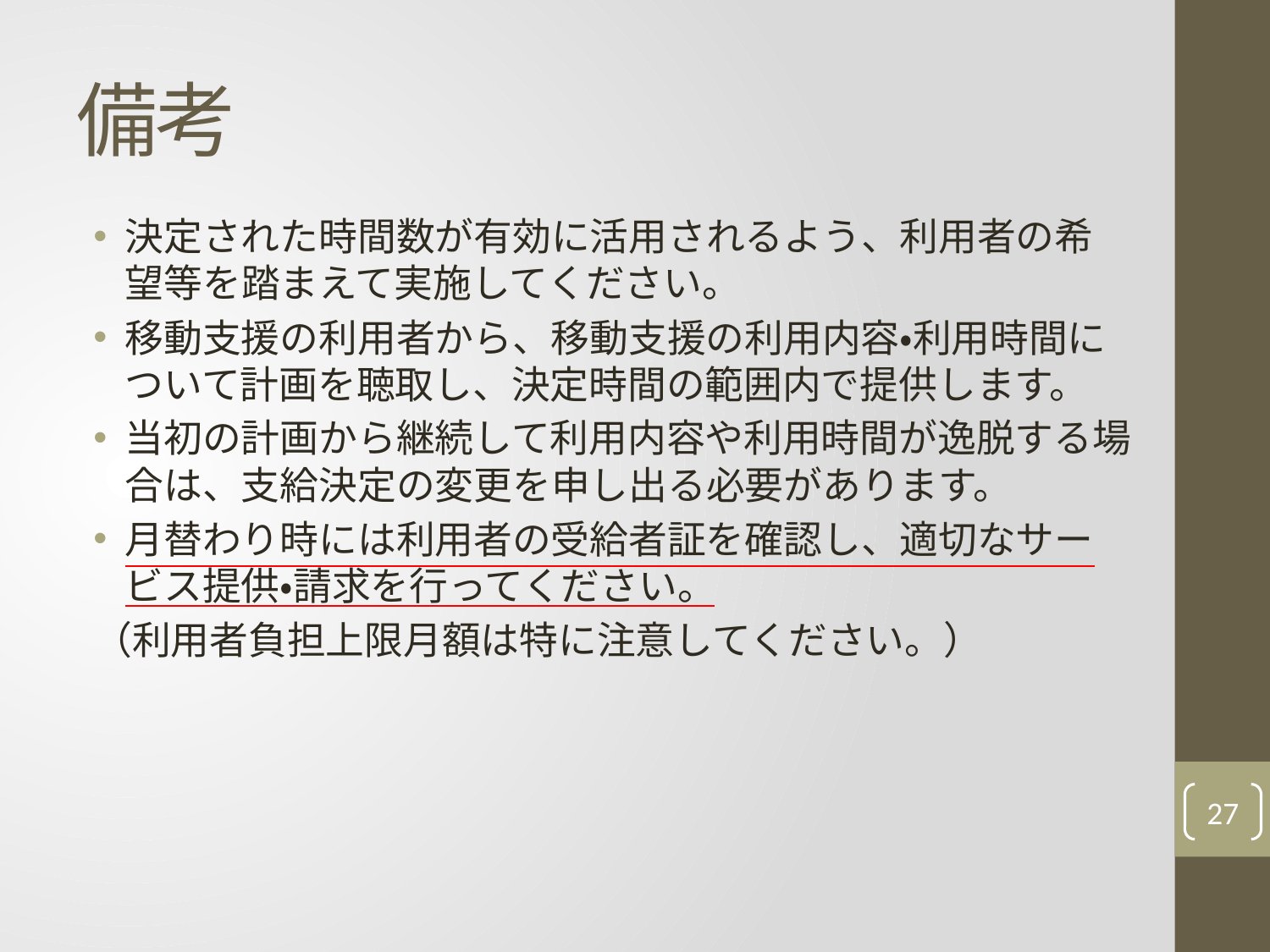

# 備考
決定された時間数が有効に活用されるよう、利用者の希望等を踏まえて実施してください。
移動支援の利用者から、移動支援の利用内容・利用時間について計画を聴取し、決定時間の範囲内で提供します。
当初の計画から継続して利用内容や利用時間が逸脱する場合は、支給決定の変更を申し出る必要があります。
月替わり時には利用者の受給者証を確認し、適切なサービス提供・請求を行ってください。
（利用者負担上限月額は特に注意してください。）

27